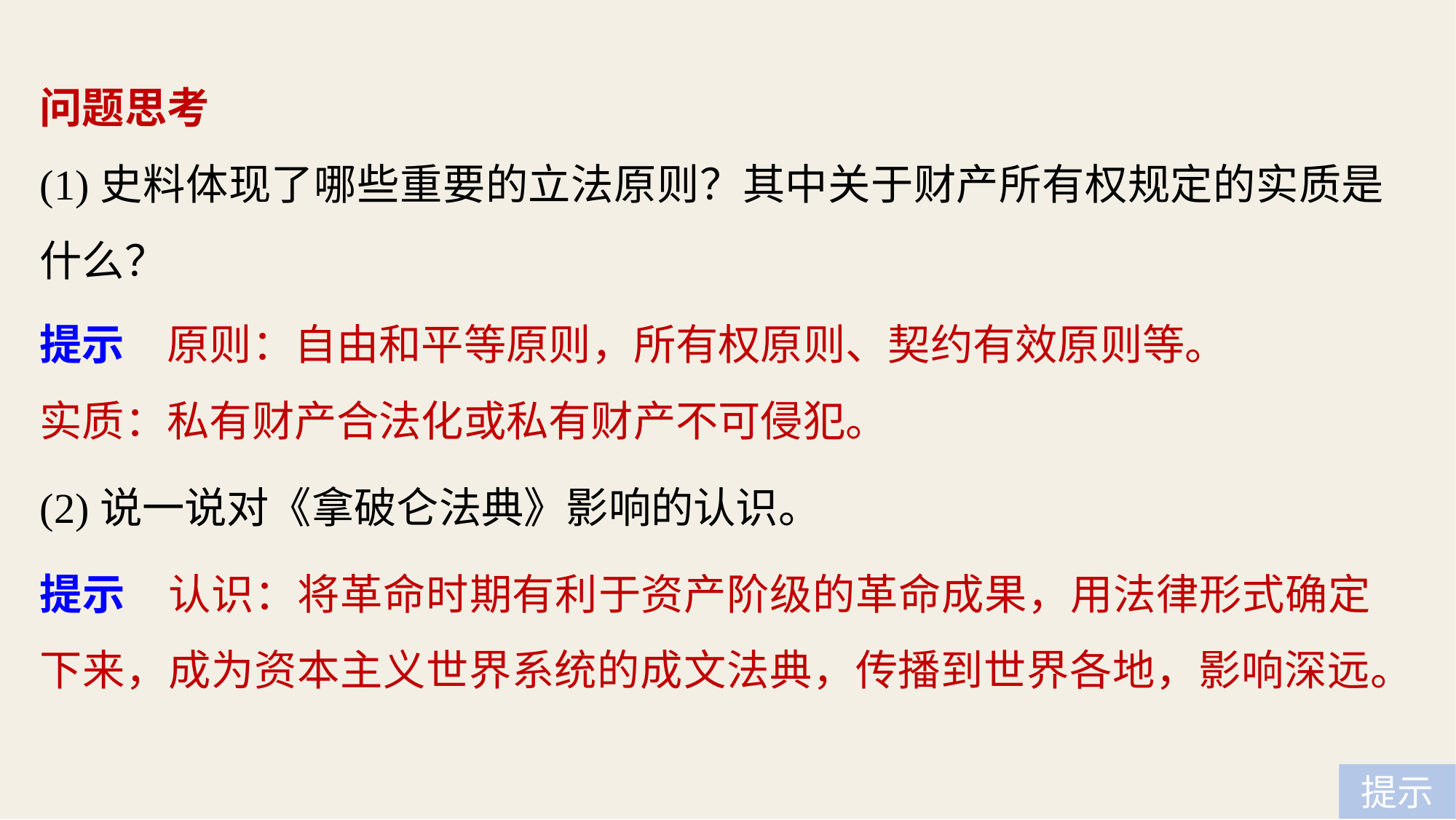

问题思考
(1)史料体现了哪些重要的立法原则？其中关于财产所有权规定的实质是什么？
提示　原则：自由和平等原则，所有权原则、契约有效原则等。
实质：私有财产合法化或私有财产不可侵犯。
(2)说一说对《拿破仑法典》影响的认识。
提示　认识：将革命时期有利于资产阶级的革命成果，用法律形式确定下来，成为资本主义世界系统的成文法典，传播到世界各地，影响深远。
提示